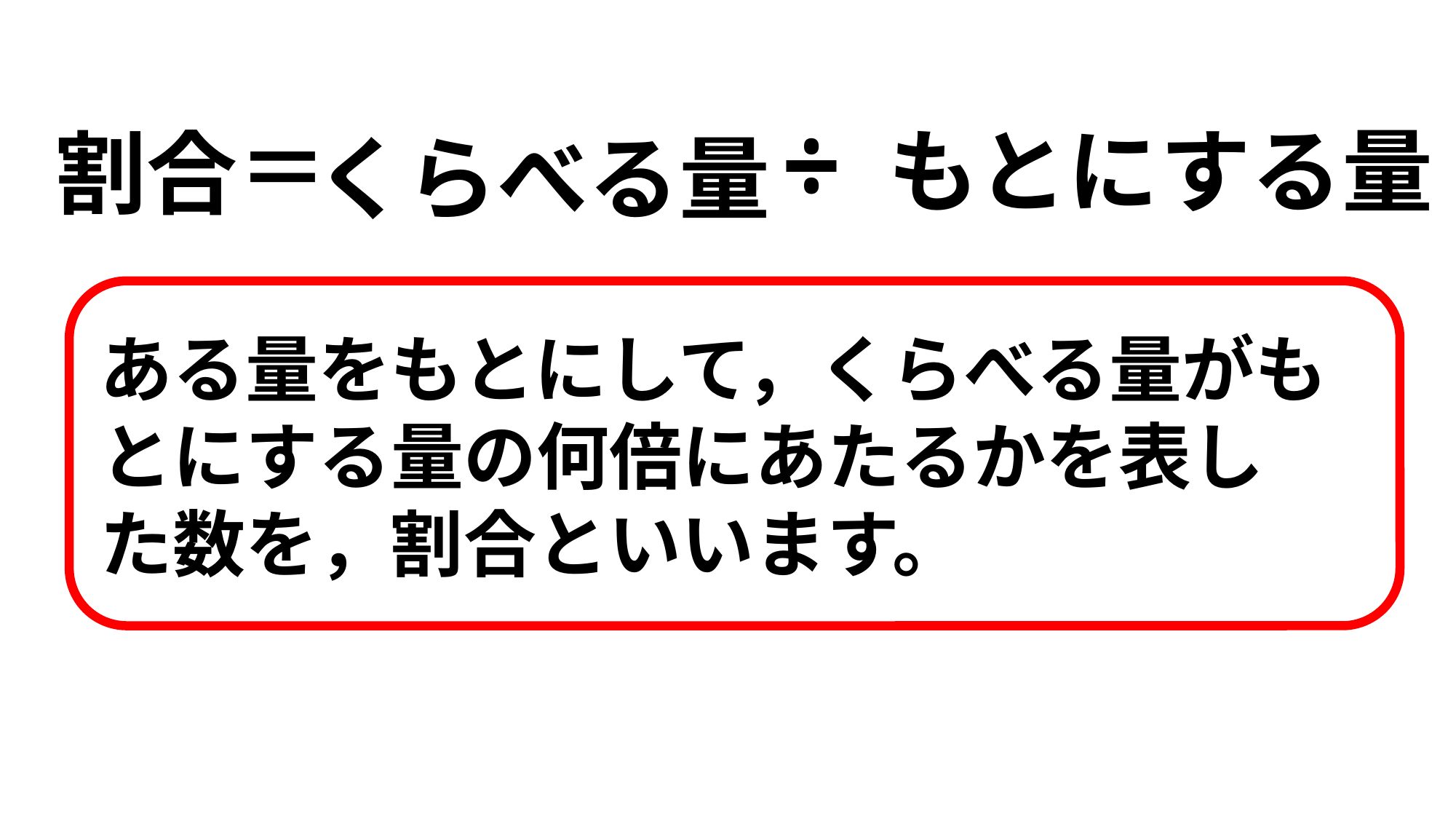

÷
＝
もとにする量
割合
くらべる量

ある量をもとにして，くらべる量がもとにする量の何倍にあたるかを表した数を，割合といいます。